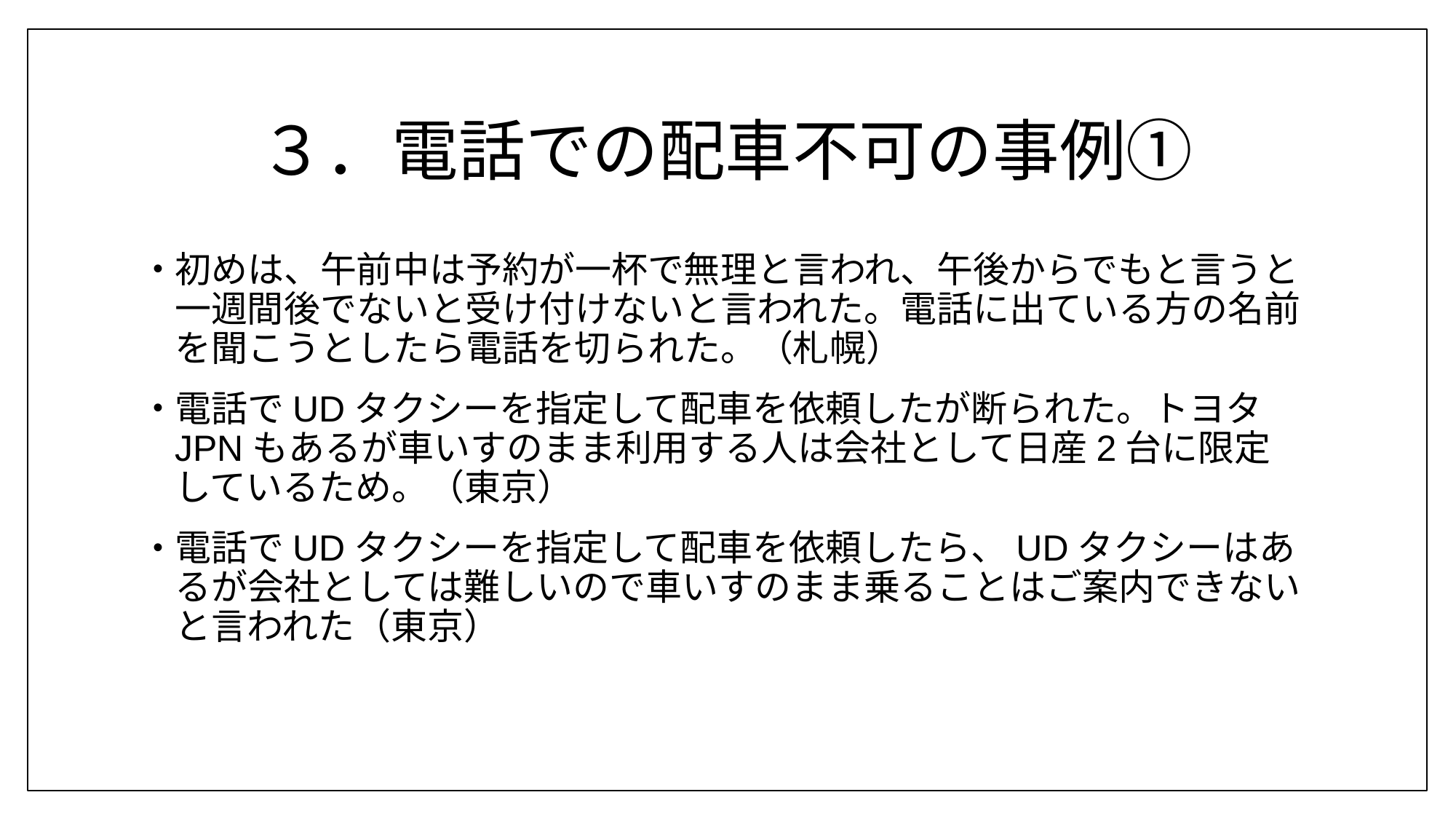

# ３．電話での配車不可の事例①
初めは、午前中は予約が一杯で無理と言われ、午後からでもと言うと一週間後でないと受け付けないと言われた。電話に出ている方の名前を聞こうとしたら電話を切られた。（札幌）
電話でUDタクシーを指定して配車を依頼したが断られた。トヨタJPNもあるが車いすのまま利用する人は会社として日産2台に限定しているため。（東京）
電話でUDタクシーを指定して配車を依頼したら、UDタクシーはあるが会社としては難しいので車いすのまま乗ることはご案内できないと言われた（東京）